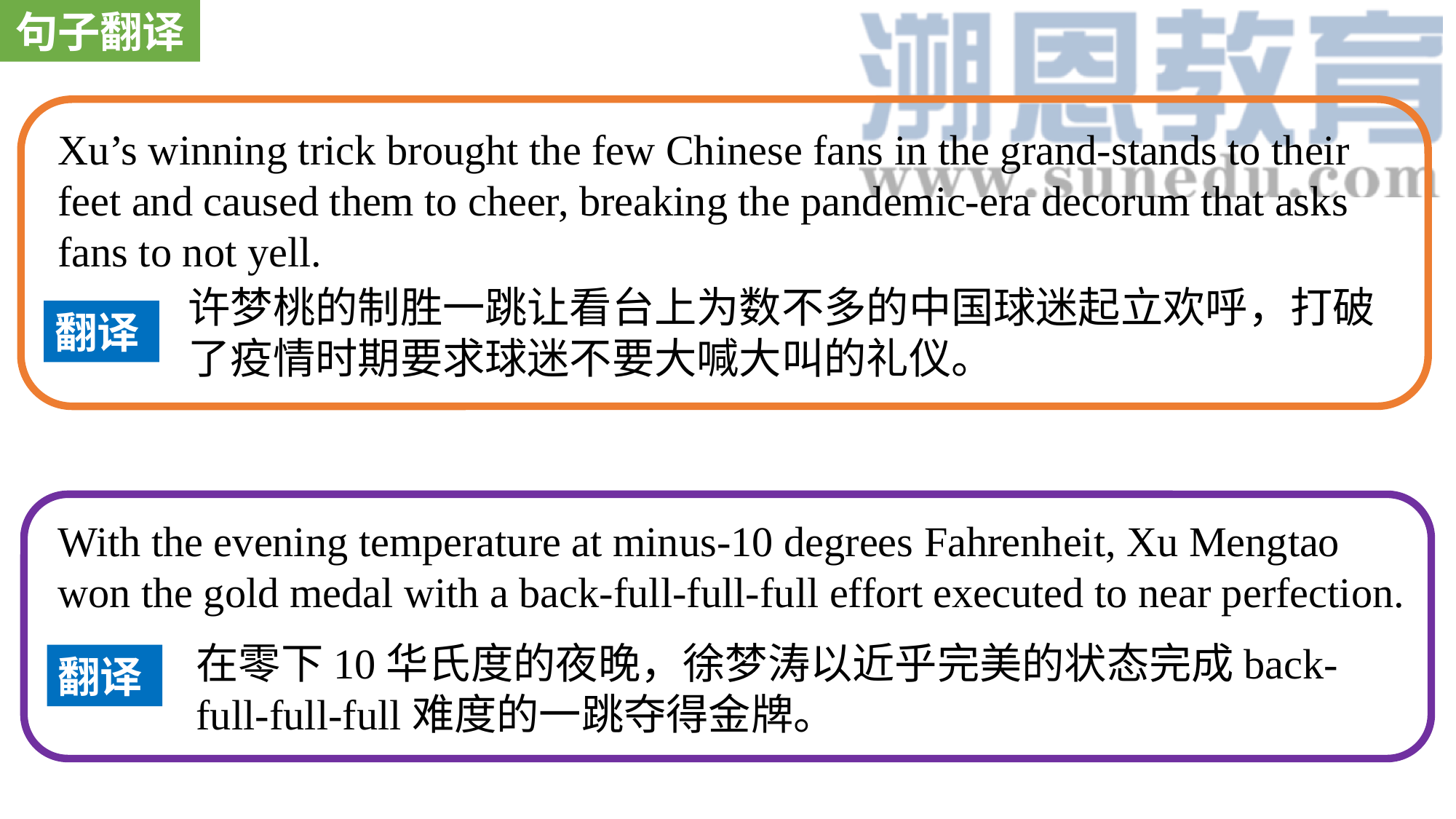

句子翻译

Xu’s winning trick brought the few Chinese fans in the grand-stands to their feet and caused them to cheer, breaking the pandemic-era decorum that asks fans to not yell.
许梦桃的制胜一跳让看台上为数不多的中国球迷起立欢呼，打破了疫情时期要求球迷不要大喊大叫的礼仪。
翻译

With the evening temperature at minus-10 degrees Fahrenheit, Xu Mengtao won the gold medal with a back-full-full-full effort executed to near perfection.
在零下10华氏度的夜晚，徐梦涛以近乎完美的状态完成back-full-full-full难度的一跳夺得金牌。
翻译